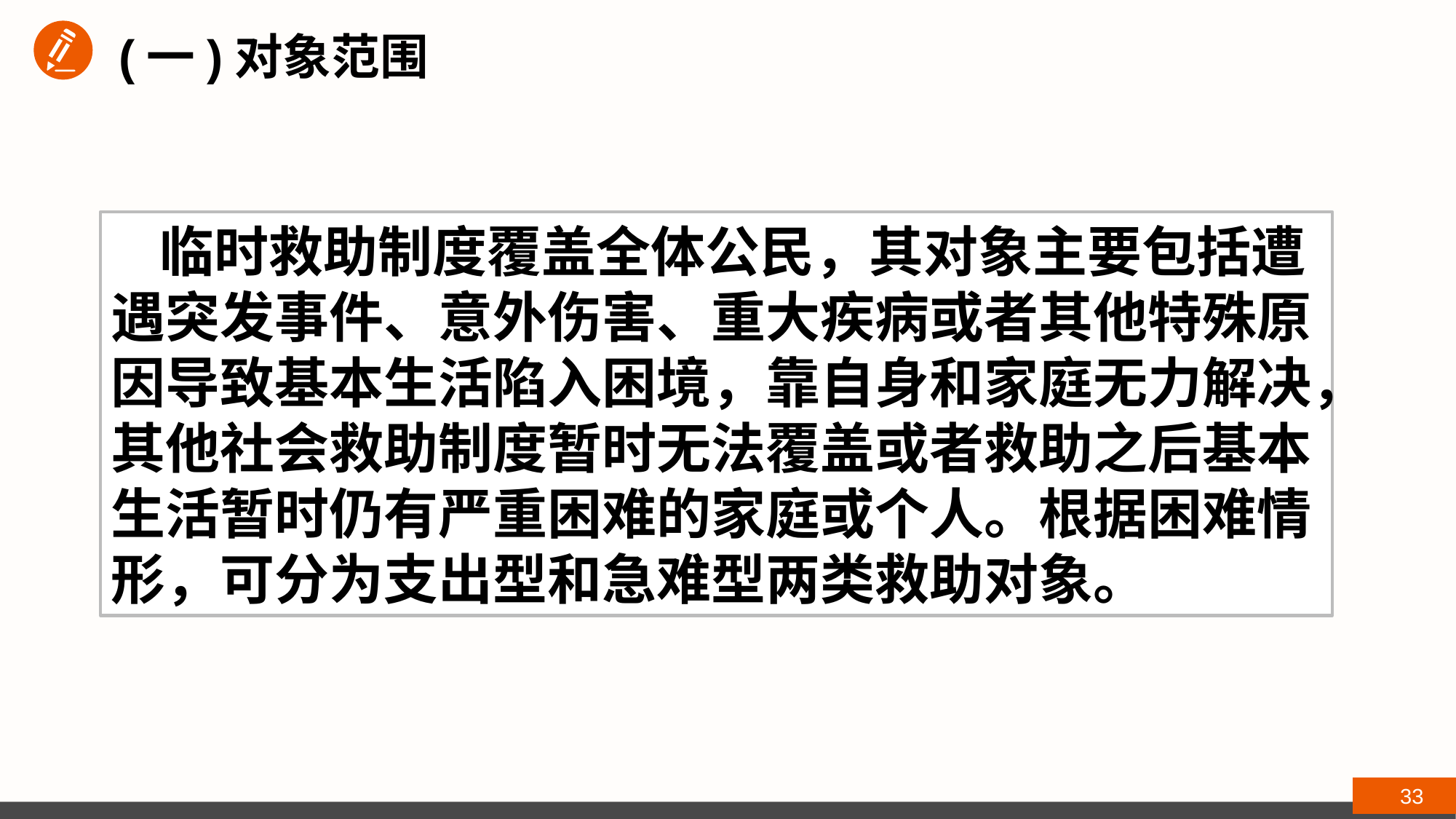

(一)对象范围
    临时救助制度覆盖全体公民，其对象主要包括遭遇突发事件、意外伤害、重大疾病或者其他特殊原因导致基本生活陷入困境，靠自身和家庭无力解决，其他社会救助制度暂时无法覆盖或者救助之后基本生活暂时仍有严重困难的家庭或个人。根据困难情形，可分为支出型和急难型两类救助对象。